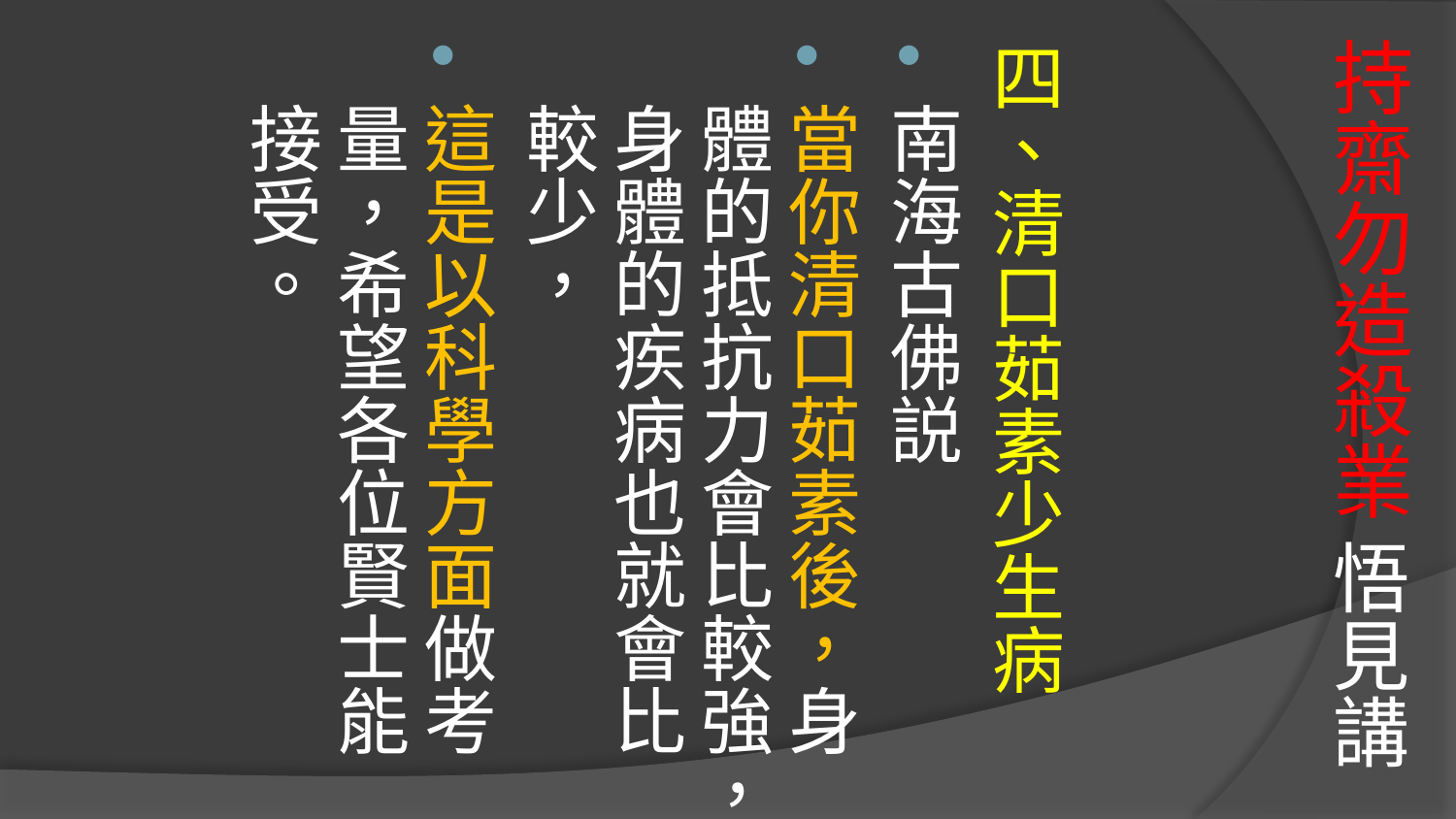

# 持齋勿造殺業 悟見講
四、清口茹素少生病
南海古佛説
當你清口茹素後，身體的抵抗力會比較強，身體的疾病也就會比較少，
這是以科學方面做考量，希望各位賢士能接受。